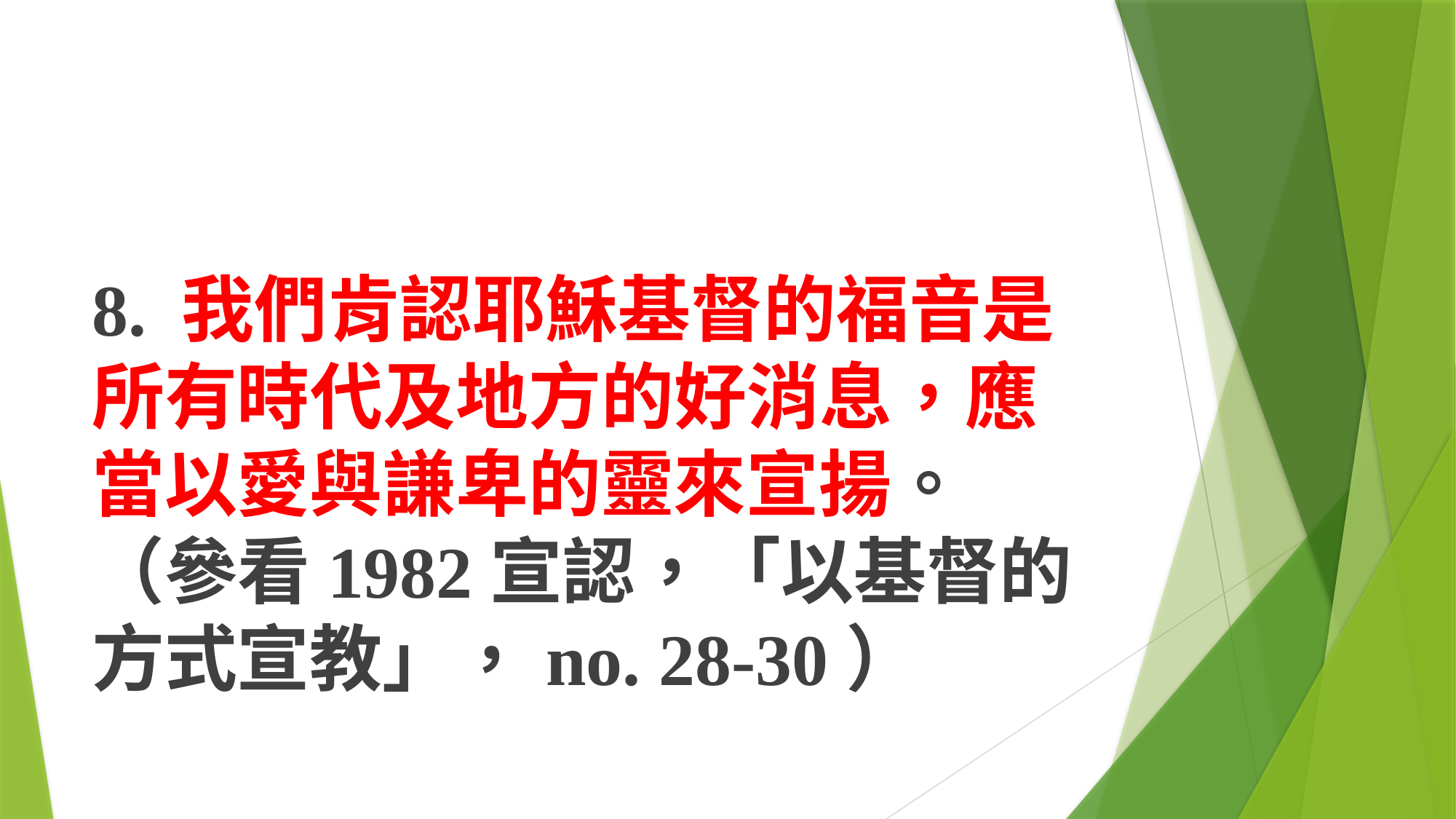

#
8. 我們肯認耶穌基督的福音是所有時代及地方的好消息，應當以愛與謙卑的靈來宣揚。（參看1982宣認，「以基督的方式宣教」，no. 28-30）